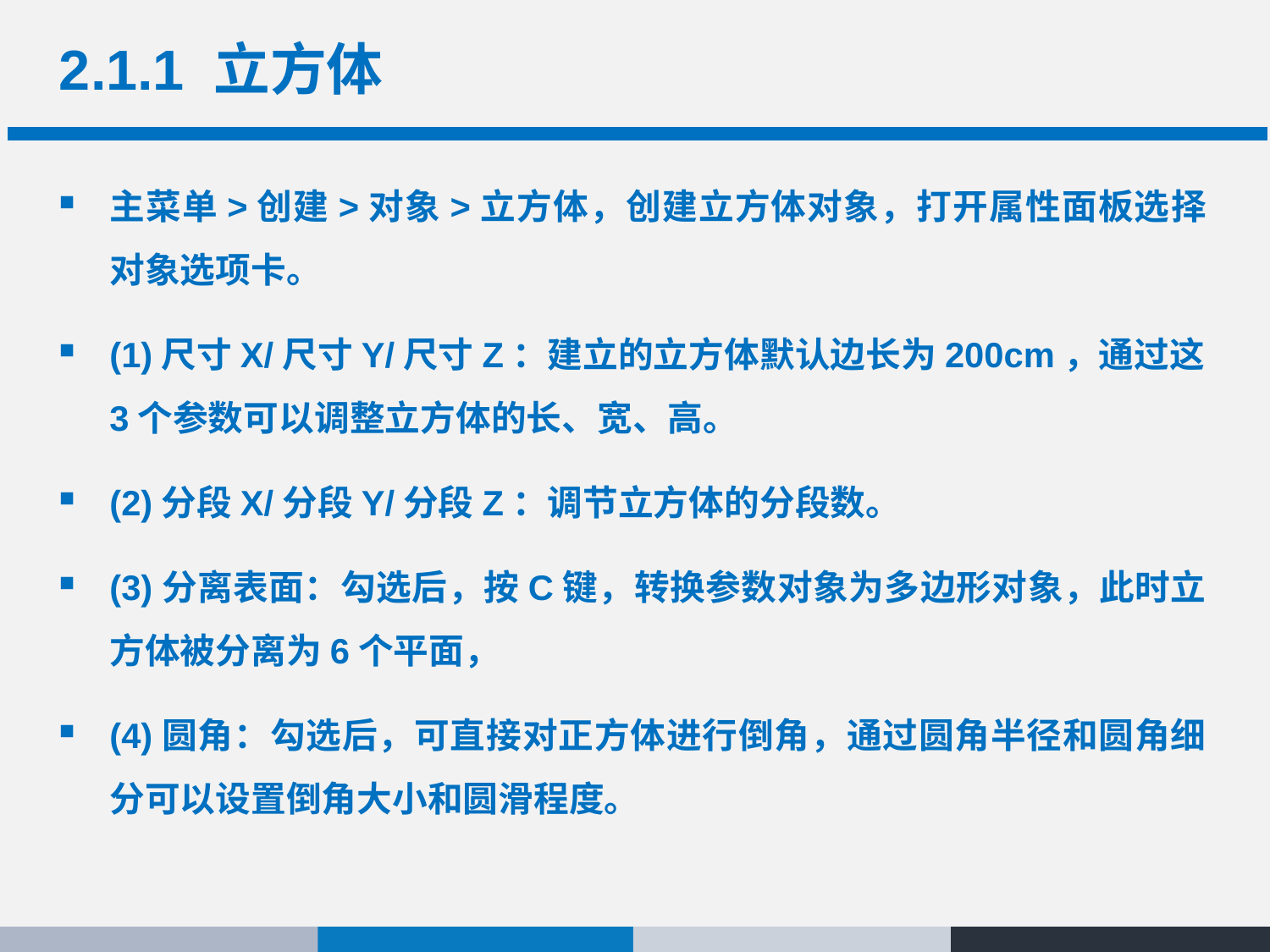

# 2.1.1 立方体
主菜单>创建>对象>立方体，创建立方体对象，打开属性面板选择对象选项卡。
(1)尺寸X/尺寸Y/尺寸Z：建立的立方体默认边长为200cm，通过这3个参数可以调整立方体的长、宽、高。
(2)分段X/分段Y/分段Z：调节立方体的分段数。
(3)分离表面：勾选后，按C键，转换参数对象为多边形对象，此时立方体被分离为6个平面，
(4)圆角：勾选后，可直接对正方体进行倒角，通过圆角半径和圆角细分可以设置倒角大小和圆滑程度。